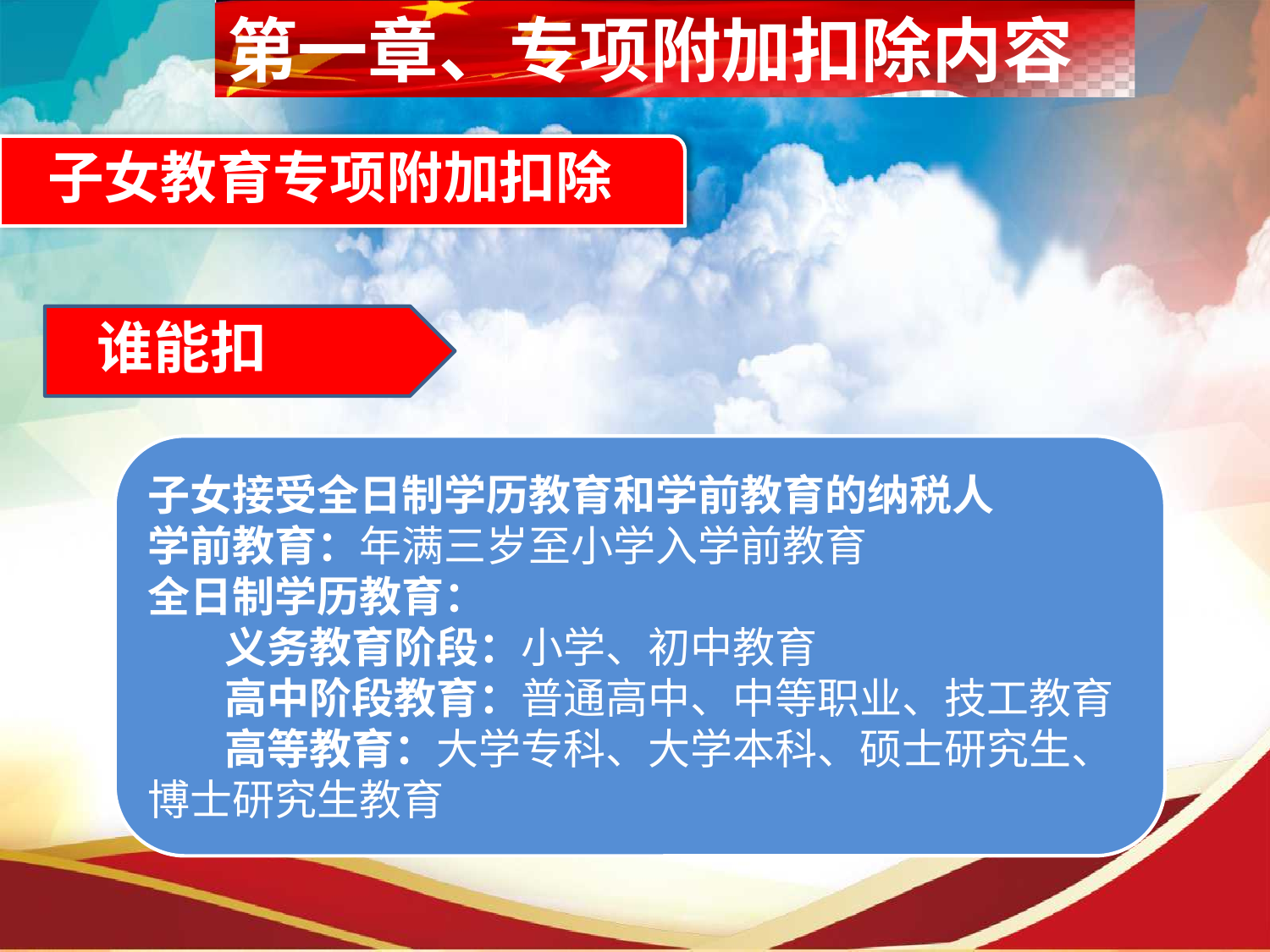

第一章、专项附加扣除内容

子女教育专项附加扣除

谁能扣
子女接受全日制学历教育和学前教育的纳税人
学前教育：年满三岁至小学入学前教育
全日制学历教育：
       义务教育阶段：小学、初中教育
       高中阶段教育：普通高中、中等职业、技工教育
       高等教育：大学专科、大学本科、硕士研究生、博士研究生教育